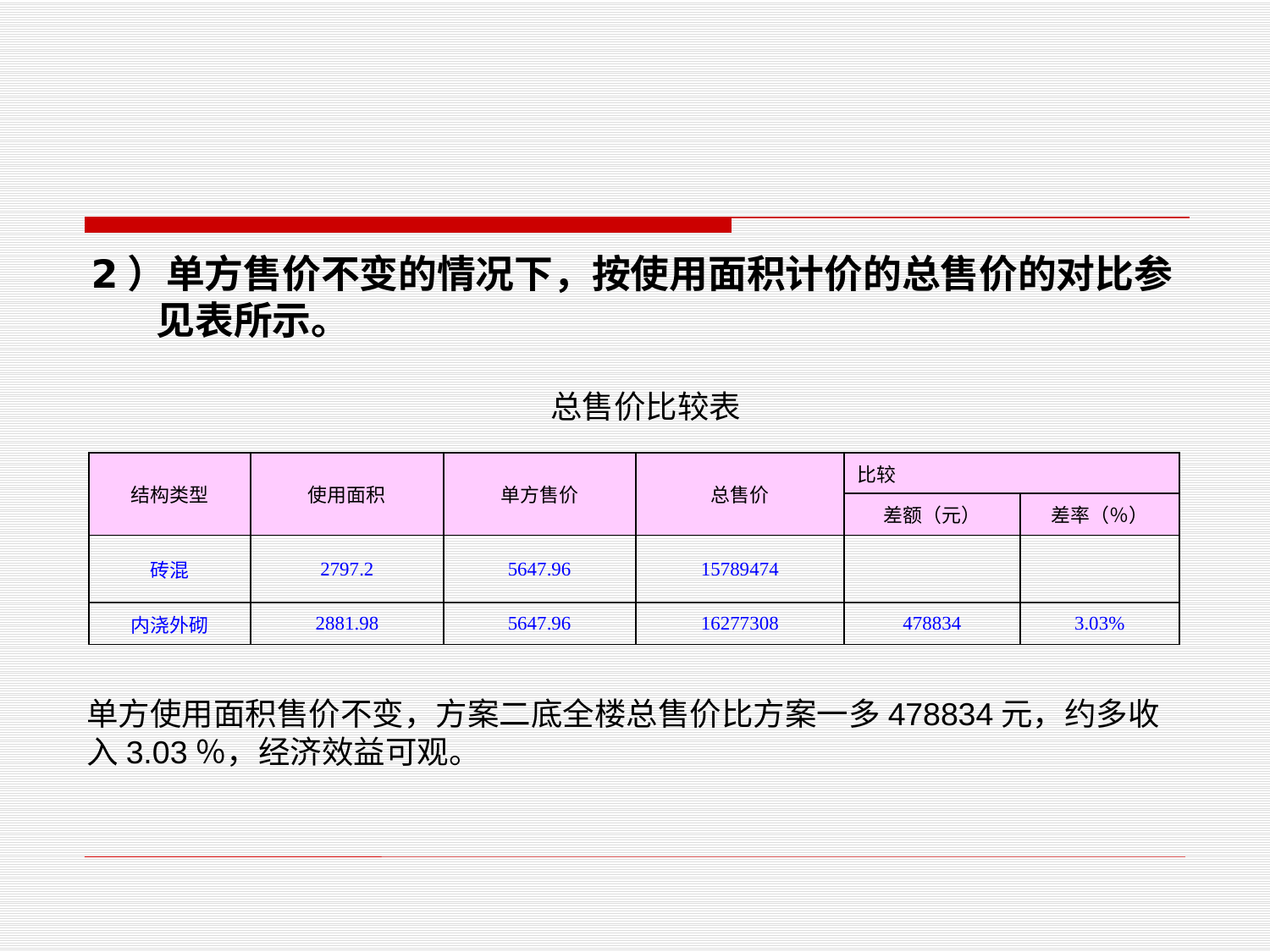

2）单方售价不变的情况下，按使用面积计价的总售价的对比参见表所示。
总售价比较表
| 结构类型 | 使用面积 | 单方售价 | 总售价 | 比较 |  |
| --- | --- | --- | --- | --- | --- |
|  |  |  |  | 差额（元） | 差率（％） |
| 砖混 | 2797.2 | 5647.96 | 15789474 |  |  |
| 内浇外砌 | 2881.98 | 5647.96 | 16277308 | 478834 | 3.03% |
单方使用面积售价不变，方案二底全楼总售价比方案一多478834元，约多收入3.03％，经济效益可观。